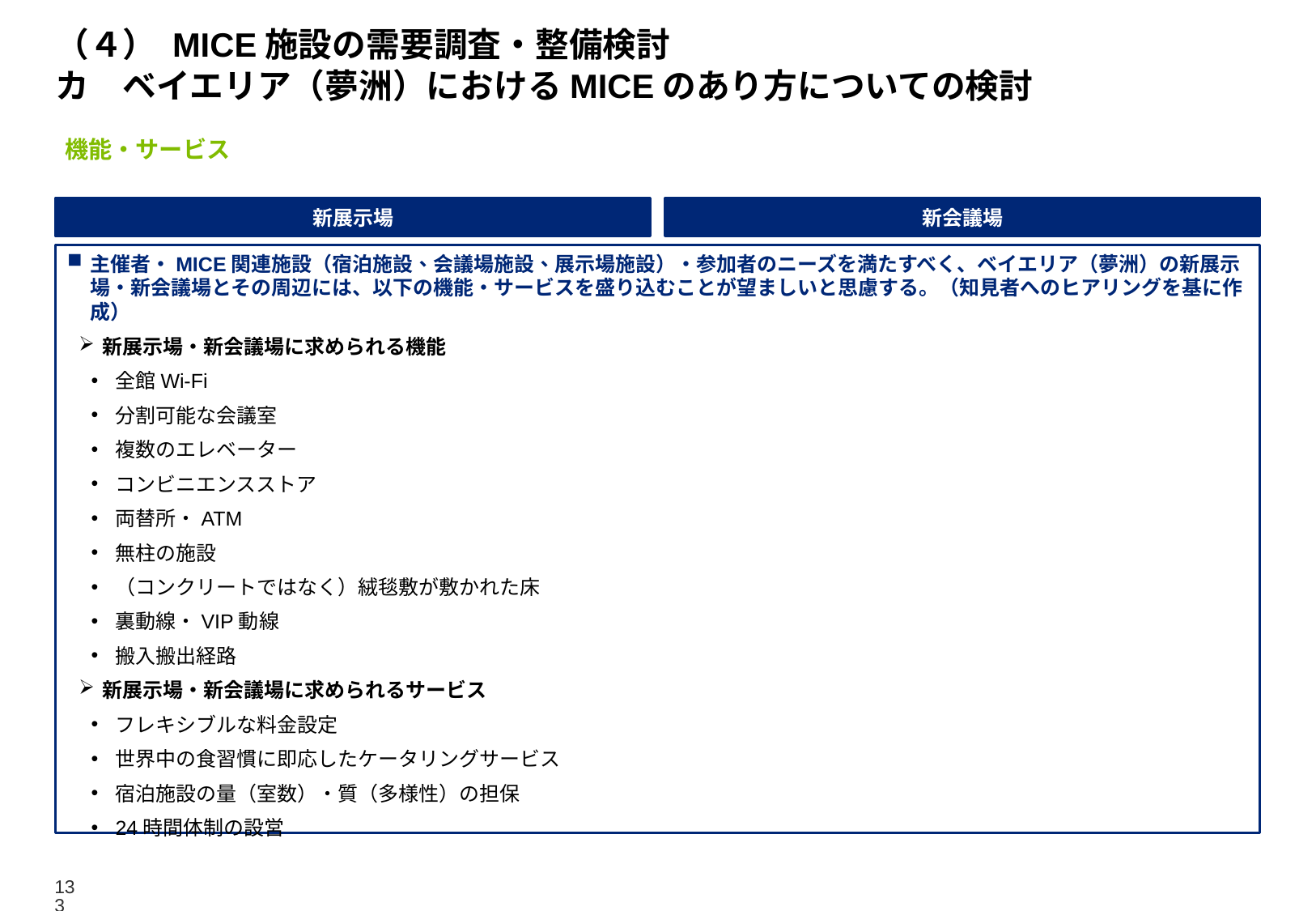

# （４） MICE施設の需要調査・整備検討 カ　ベイエリア（夢洲）におけるMICEのあり方についての検討
機能・サービス
新展示場
新会議場
主催者・MICE関連施設（宿泊施設、会議場施設、展示場施設）・参加者のニーズを満たすべく、ベイエリア（夢洲）の新展示場・新会議場とその周辺には、以下の機能・サービスを盛り込むことが望ましいと思慮する。（知見者へのヒアリングを基に作成）
新展示場・新会議場に求められる機能
全館Wi-Fi
分割可能な会議室
複数のエレベーター
コンビニエンスストア
両替所・ATM
無柱の施設
（コンクリートではなく）絨毯敷が敷かれた床
裏動線・VIP動線
搬入搬出経路
新展示場・新会議場に求められるサービス
フレキシブルな料金設定
世界中の食習慣に即応したケータリングサービス
宿泊施設の量（室数）・質（多様性）の担保
24時間体制の設営
133